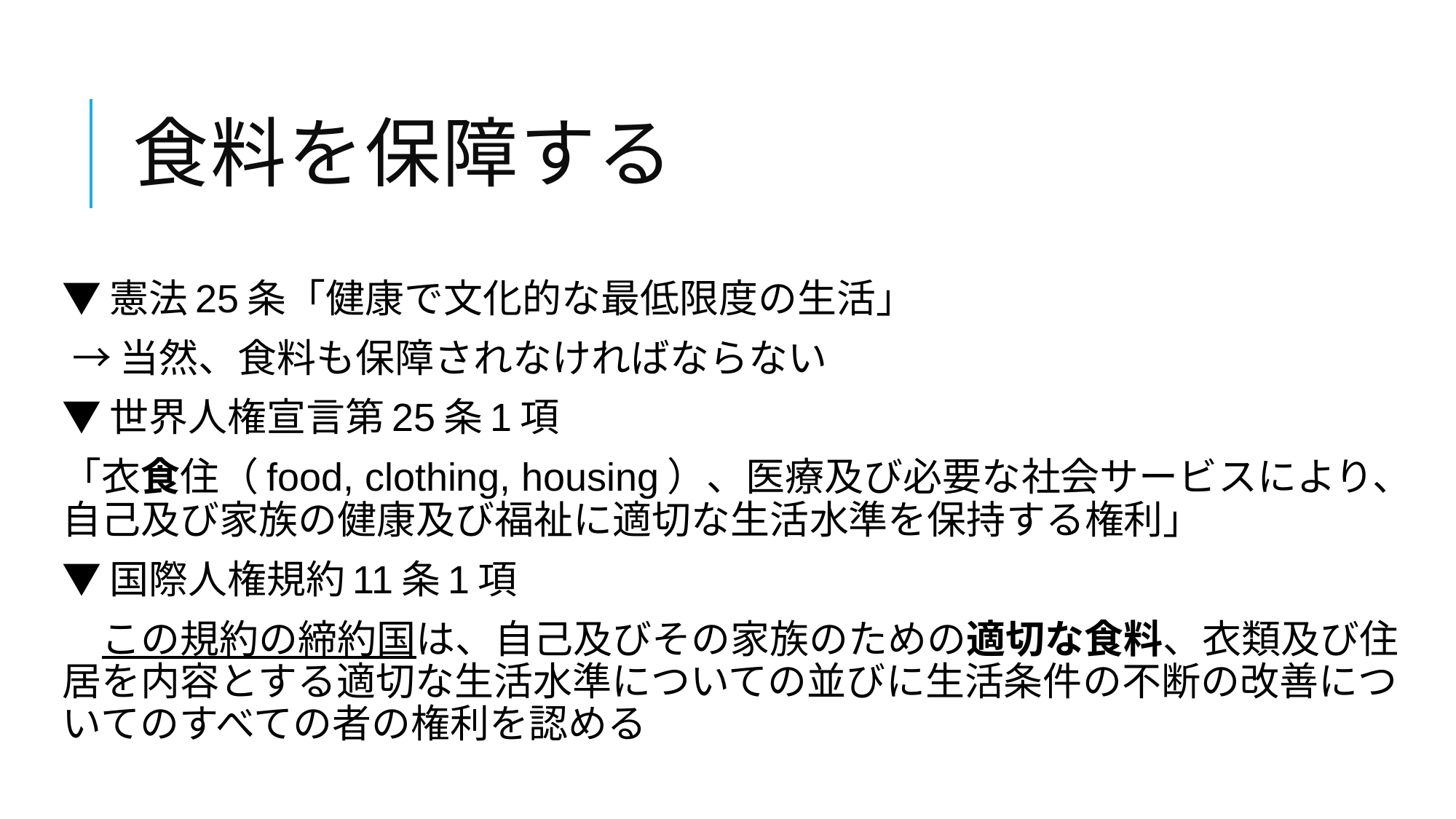

# 食料を保障する
▼憲法25条「健康で文化的な最低限度の生活」
→当然、食料も保障されなければならない
▼世界人権宣言第25条1項
「衣食住（food, clothing, housing）、医療及び必要な社会サービスにより、自己及び家族の健康及び福祉に適切な生活水準を保持する権利」
▼国際人権規約11条1項
　この規約の締約国は、自己及びその家族のための適切な食料、衣類及び住居を内容とする適切な生活水準についての並びに生活条件の不断の改善についてのすべての者の権利を認める